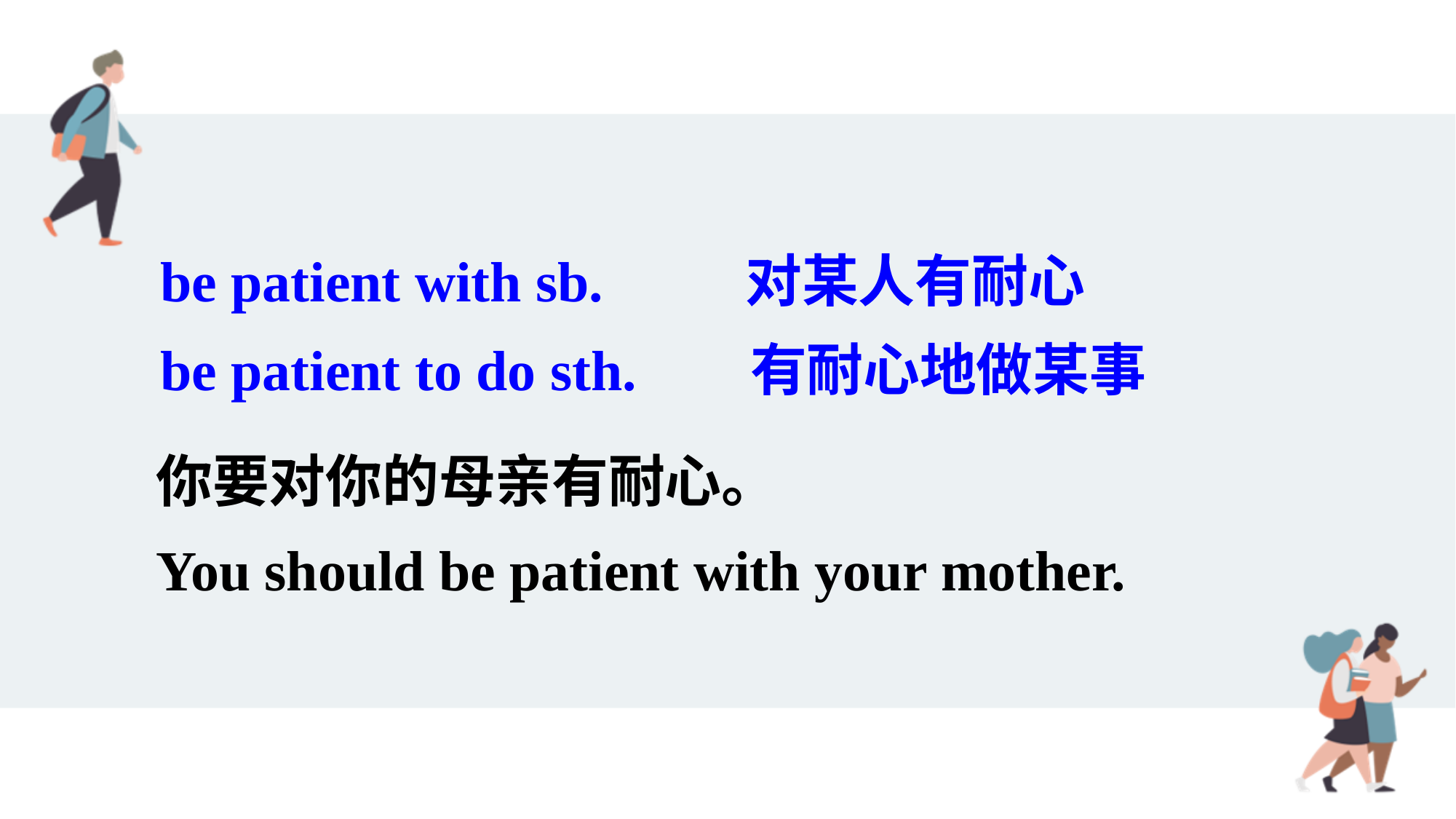

be patient with sb.         对某人有耐心
be patient to do sth.       有耐心地做某事
你要对你的母亲有耐心。
You should be patient with your mother.